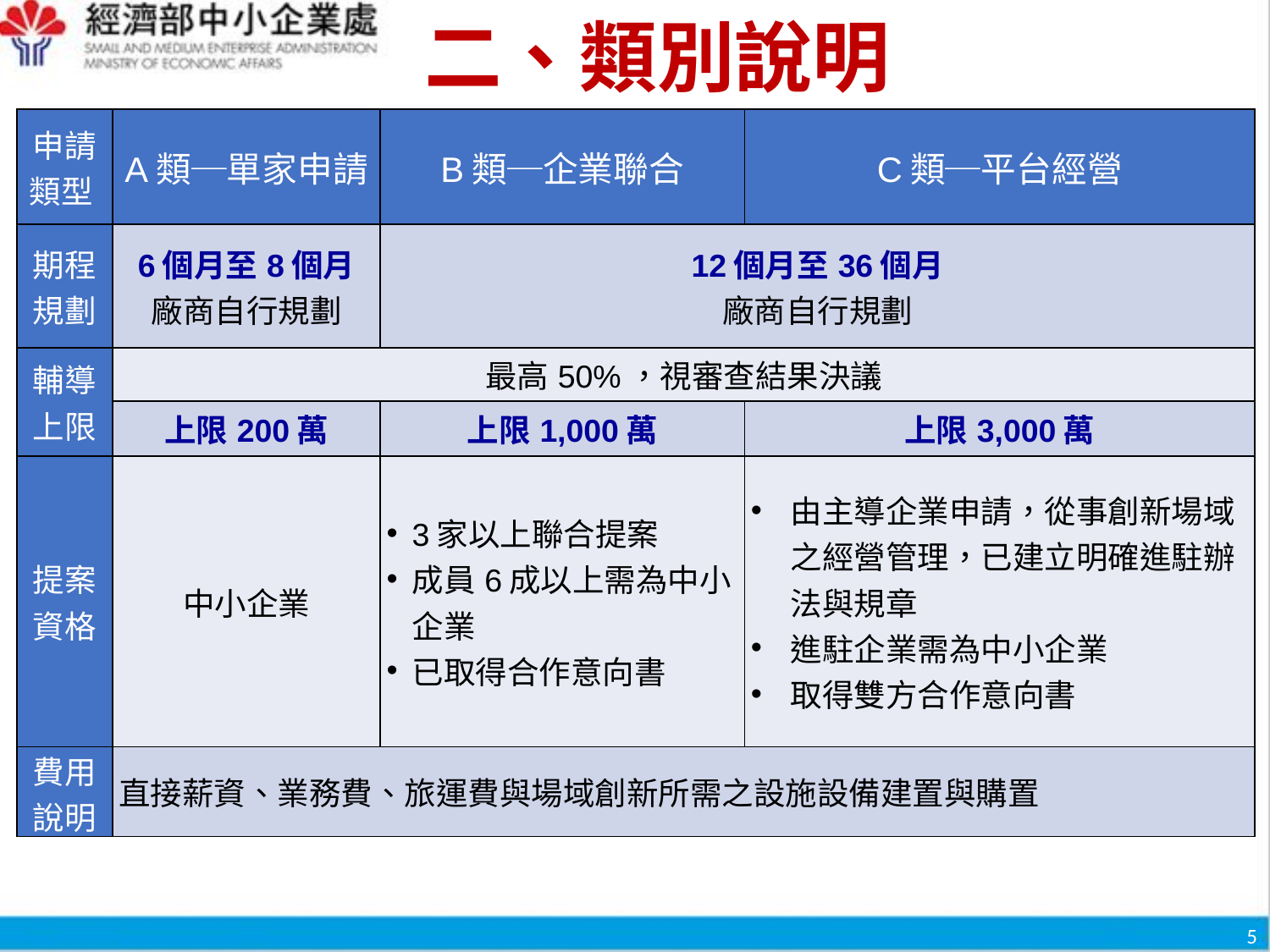

二、類別說明

| 申請類型 | A類─單家申請 | B類─企業聯合 | C類─平台經營 |
| --- | --- | --- | --- |
| 期程規劃 | 6個月至8個月 廠商自行規劃 | 12個月至36個月 廠商自行規劃 |  |
| 輔導上限 | 最高50%，視審查結果決議 |  |  |
|  | 上限200萬 | 上限1,000萬 | 上限3,000萬 |
| 提案資格 | 中小企業 | 3家以上聯合提案 成員6成以上需為中小企業 已取得合作意向書 | 由主導企業申請，從事創新場域之經營管理，已建立明確進駐辦法與規章 進駐企業需為中小企業 取得雙方合作意向書 |
| 費用說明 | 直接薪資、業務費、旅運費與場域創新所需之設施設備建置與購置 |  |  |
5